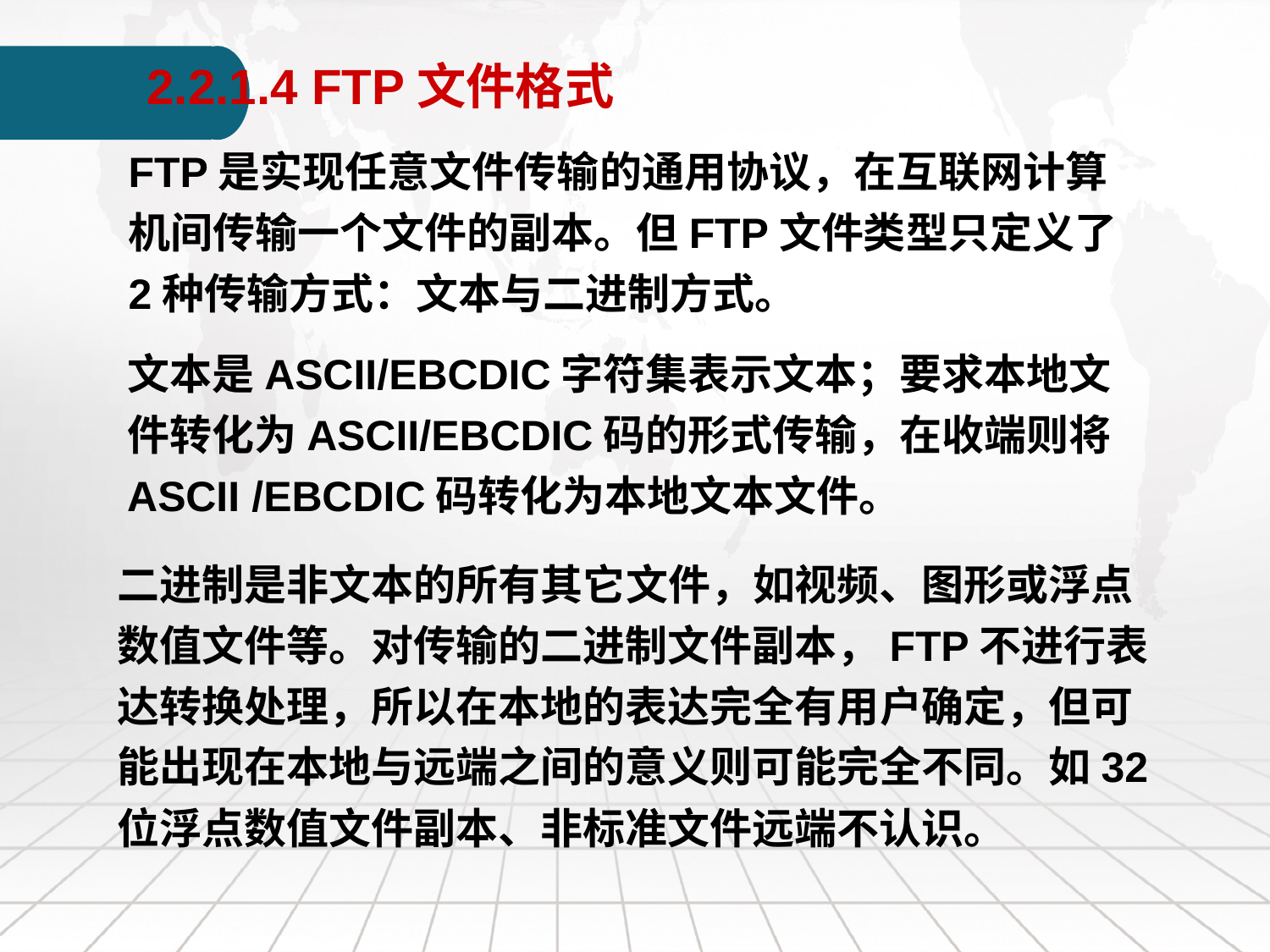

2.2.1.4 FTP文件格式
FTP是实现任意文件传输的通用协议，在互联网计算机间传输一个文件的副本。但FTP文件类型只定义了2种传输方式：文本与二进制方式。
文本是ASCII/EBCDIC字符集表示文本；要求本地文件转化为ASCII/EBCDIC码的形式传输，在收端则将ASCII /EBCDIC码转化为本地文本文件。

二进制是非文本的所有其它文件，如视频、图形或浮点数值文件等。对传输的二进制文件副本，FTP不进行表达转换处理，所以在本地的表达完全有用户确定，但可能出现在本地与远端之间的意义则可能完全不同。如32位浮点数值文件副本、非标准文件远端不认识。